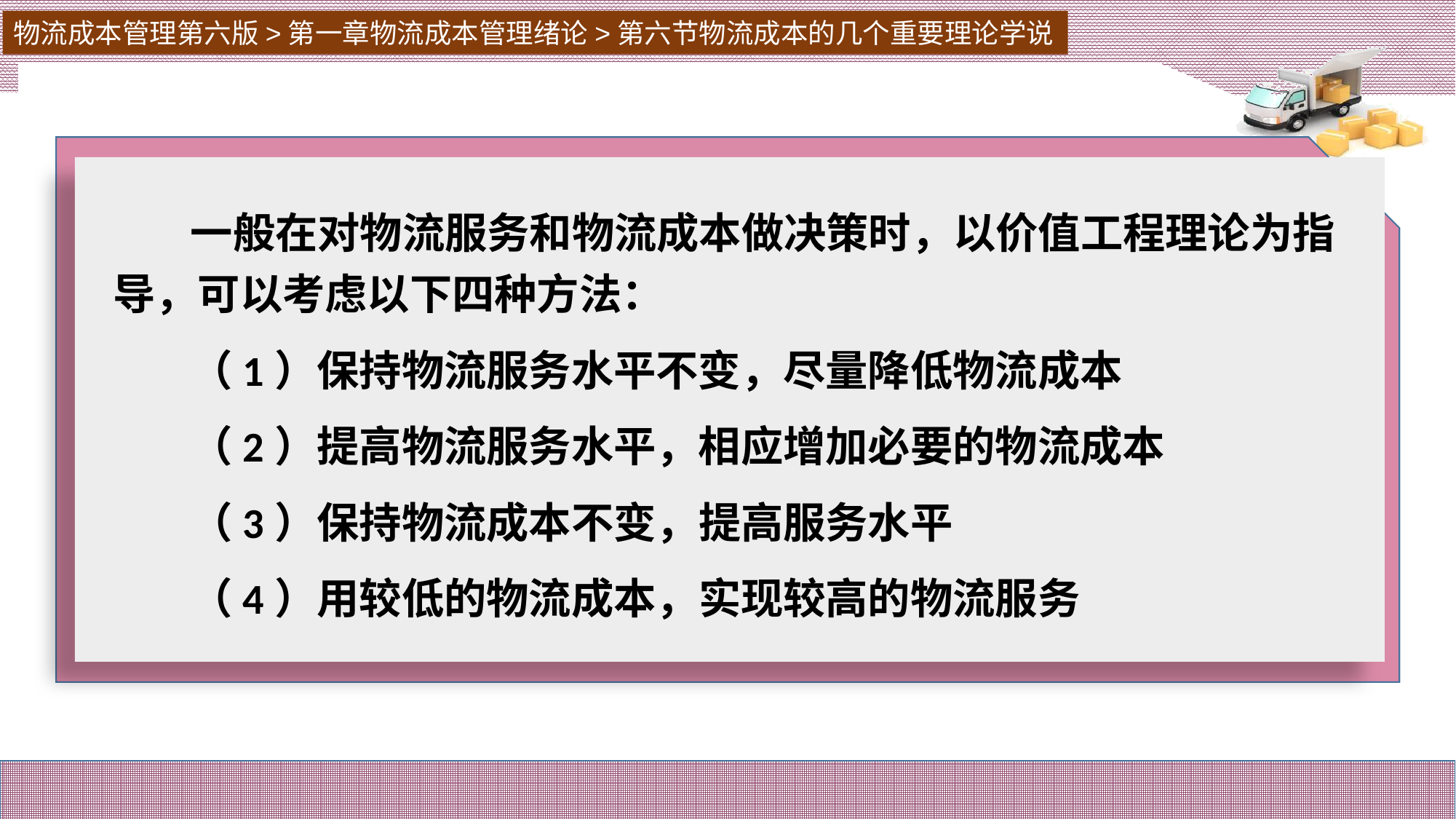

物流成本管理第六版>第一章物流成本管理绪论>第六节物流成本的几个重要理论学说
# 一般在对物流服务和物流成本做决策时，以价值工程理论为指导，可以考虑以下四种方法：
（1）保持物流服务水平不变，尽量降低物流成本
（2）提高物流服务水平，相应增加必要的物流成本
（3）保持物流成本不变，提高服务水平
（4）用较低的物流成本，实现较高的物流服务